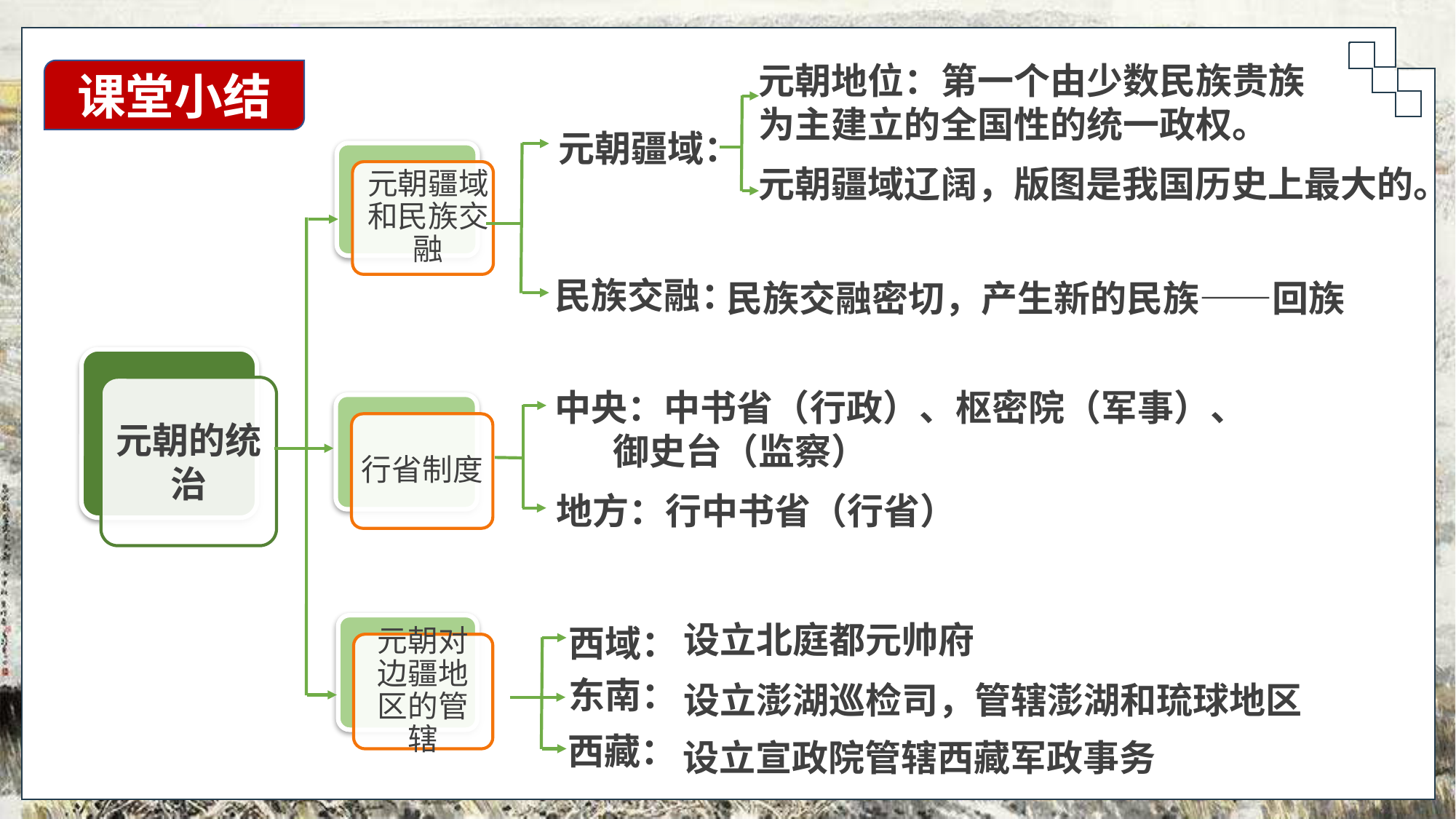

元朝地位：第一个由少数民族贵族为主建立的全国性的统一政权。
课堂小结
元朝疆域：

元朝疆域和民族交融
元朝疆域辽阔，版图是我国历史上最大的。
民族交融：
民族交融密切，产生新的民族——回族

元朝的统治
中央：中书省（行政）、枢密院（军事）、
      御史台（监察）

行省制度
地方：行中书省（行省）
设立北庭都元帅府

元朝对边疆地区的管辖
西域：
东南：
设立澎湖巡检司，管辖澎湖和琉球地区
西藏：
设立宣政院管辖西藏军政事务